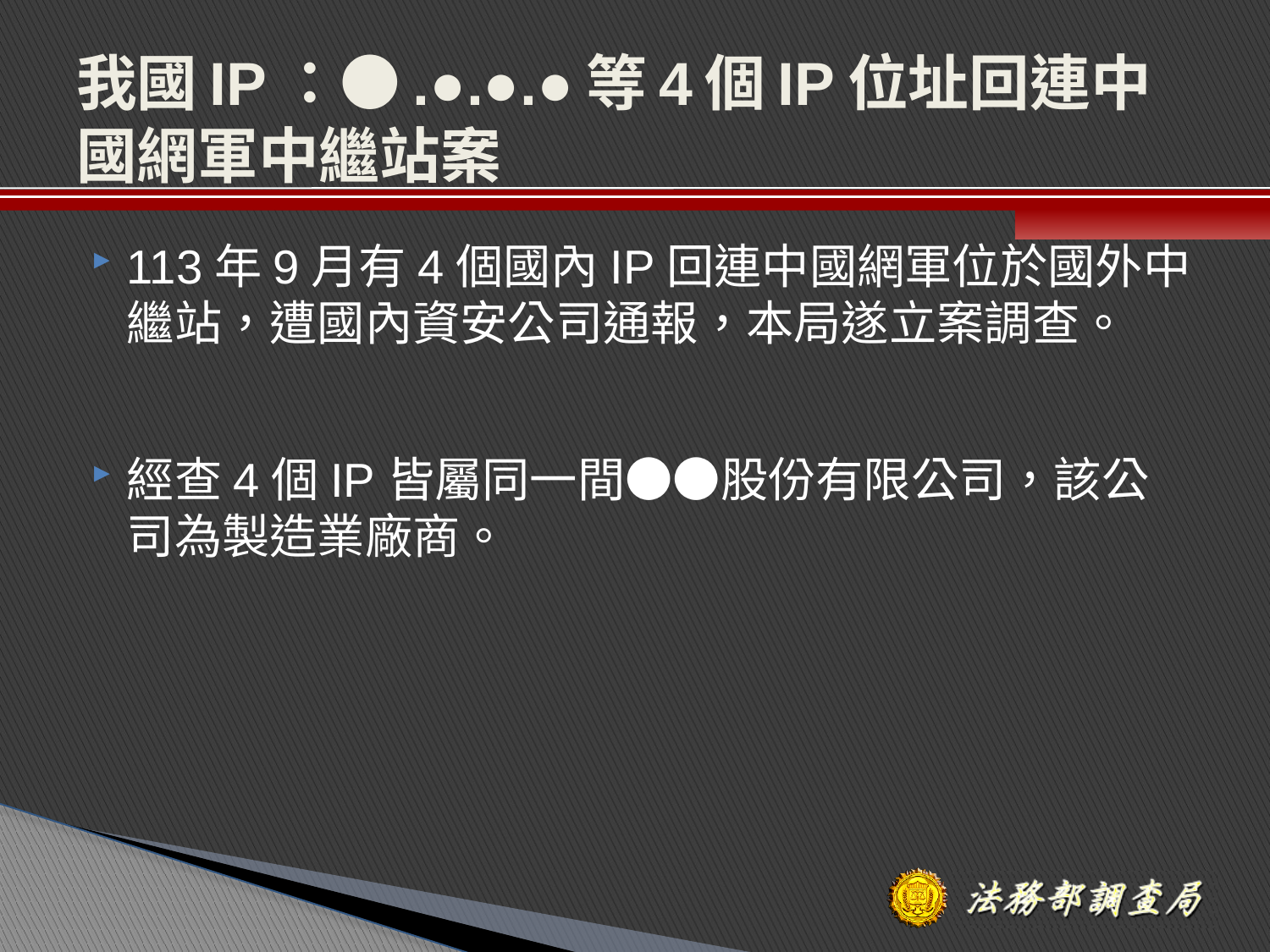

# 我國IP：●.●.●.●等4個IP位址回連中國網軍中繼站案
113年9月有4個國內IP回連中國網軍位於國外中繼站，遭國內資安公司通報，本局遂立案調查。

經查4個IP皆屬同一間●●股份有限公司，該公司為製造業廠商。